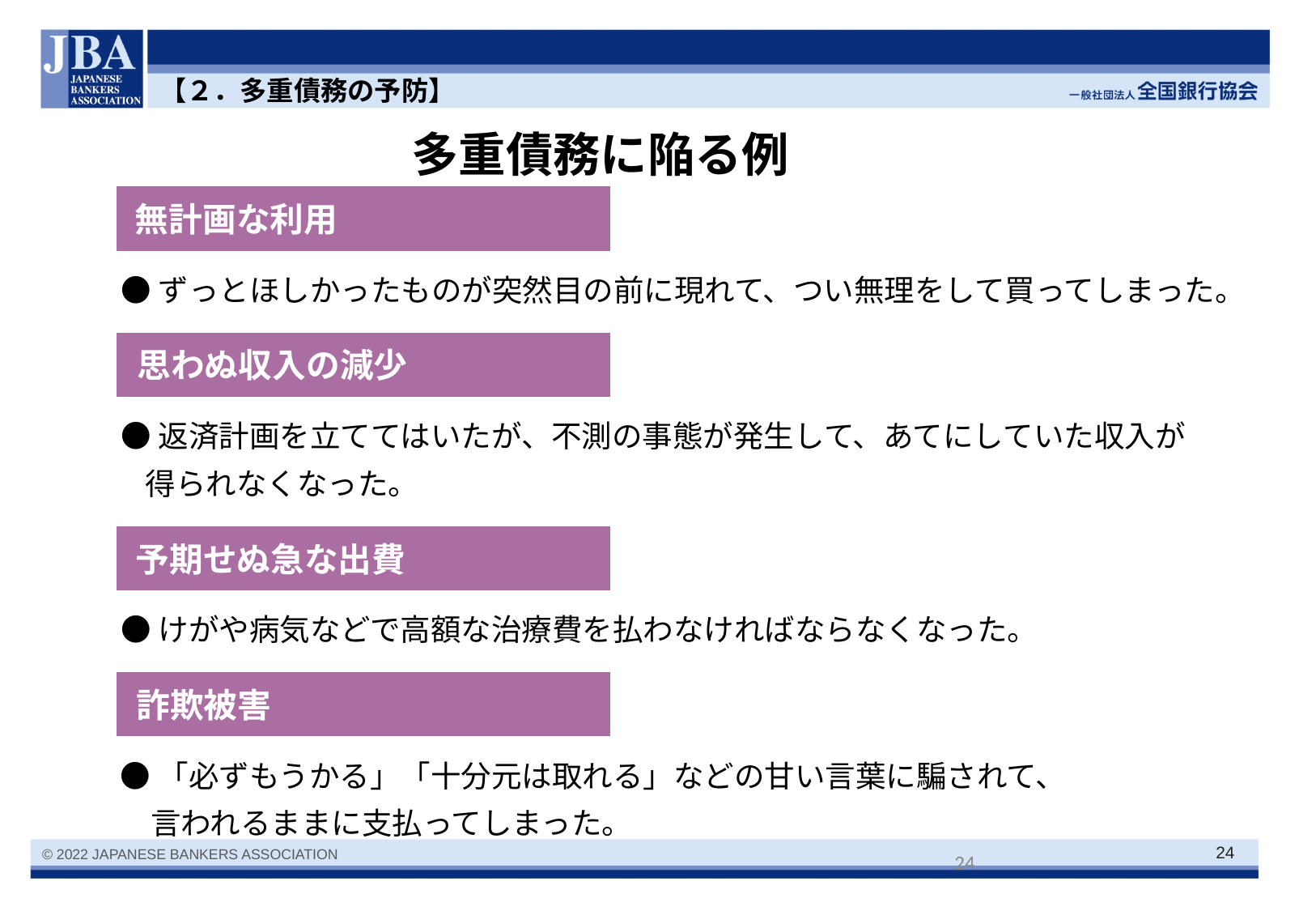

【２．多重債務の予防】
多重債務に陥る例

無計画な利用
●ずっとほしかったものが突然目の前に現れて、つい無理をして買ってしまった。

思わぬ収入の減少
●返済計画を立ててはいたが、不測の事態が発生して、あてにしていた収入が得られなくなった。

予期せぬ急な出費
●けがや病気などで高額な治療費を払わなければならなくなった。

詐欺被害
●「必ずもうかる」「十分元は取れる」などの甘い言葉に騙されて、
　言われるままに支払ってしまった。
24